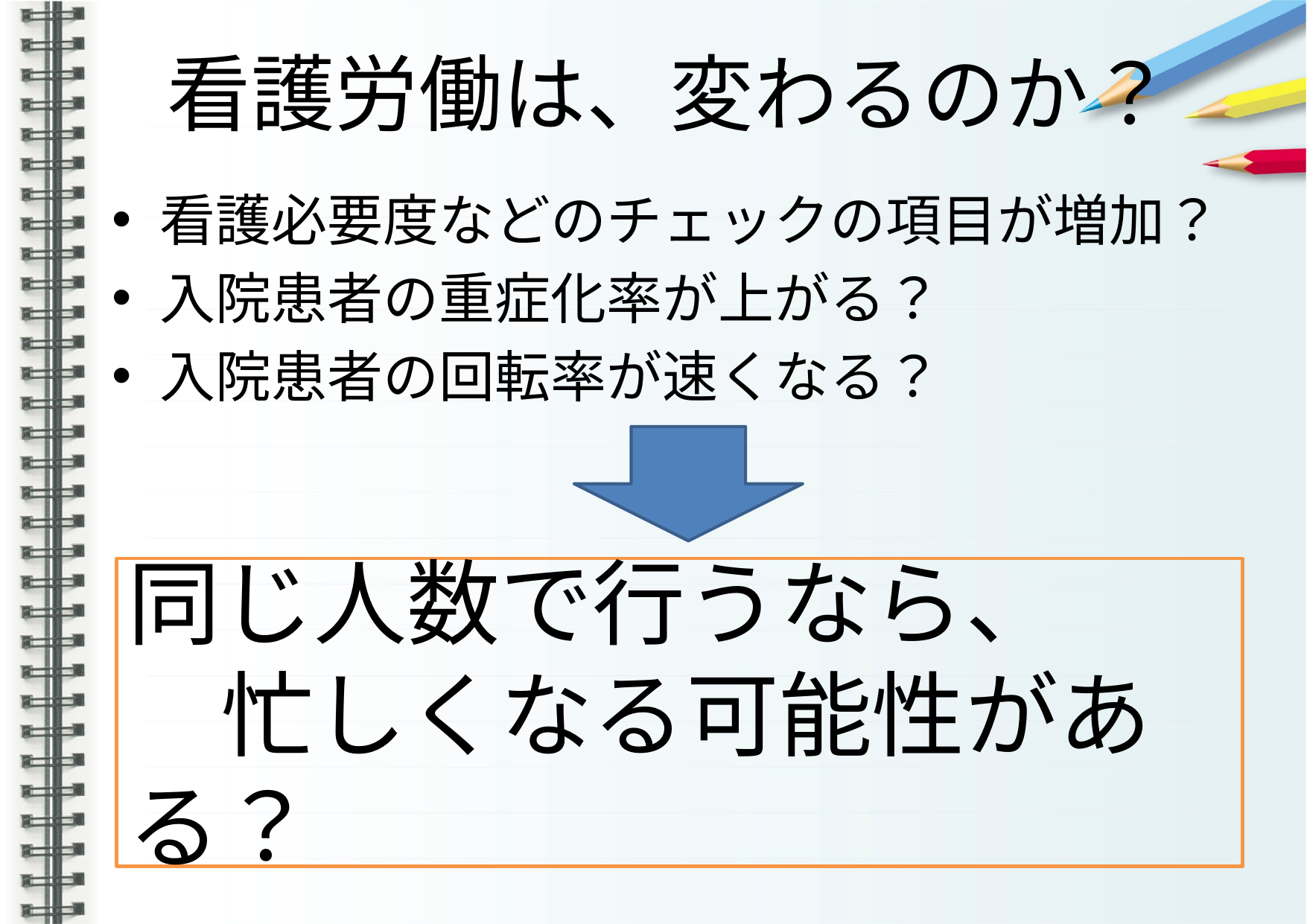

# 看護労働は、変わるのか？
看護必要度などのチェックの項目が増加？
入院患者の重症化率が上がる？
入院患者の回転率が速くなる？

同じ人数で行うなら、
　忙しくなる可能性がある？